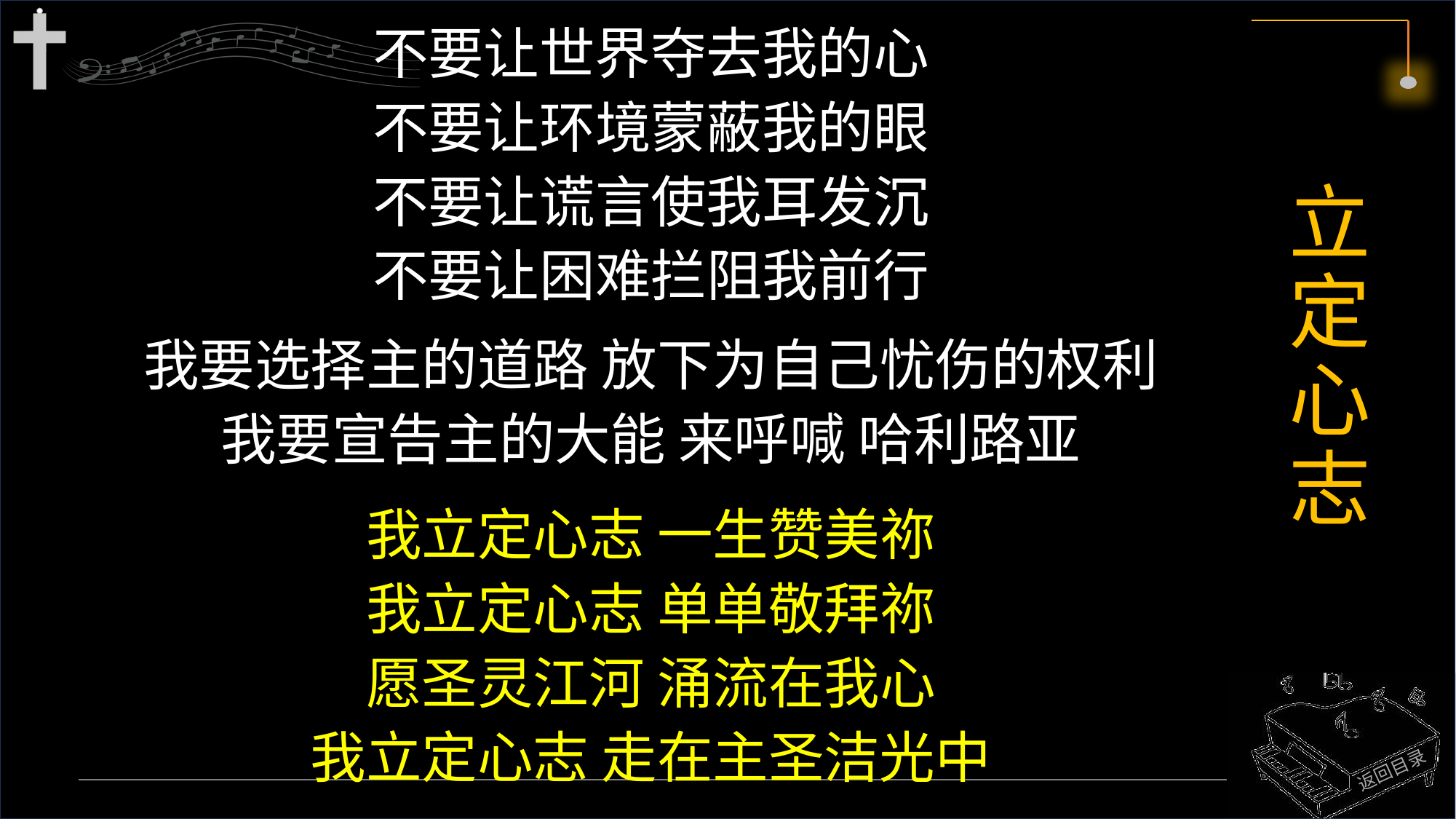

不要让世界夺去我的心
不要让环境蒙蔽我的眼
不要让谎言使我耳发沉
不要让困难拦阻我前行

我要选择主的道路 放下为自己忧伤的权利
我要宣告主的大能 来呼喊 哈利路亚

我立定心志 一生赞美祢
我立定心志 单单敬拜祢
愿圣灵江河 涌流在我心
我立定心志 走在主圣洁光中
# 立定心志